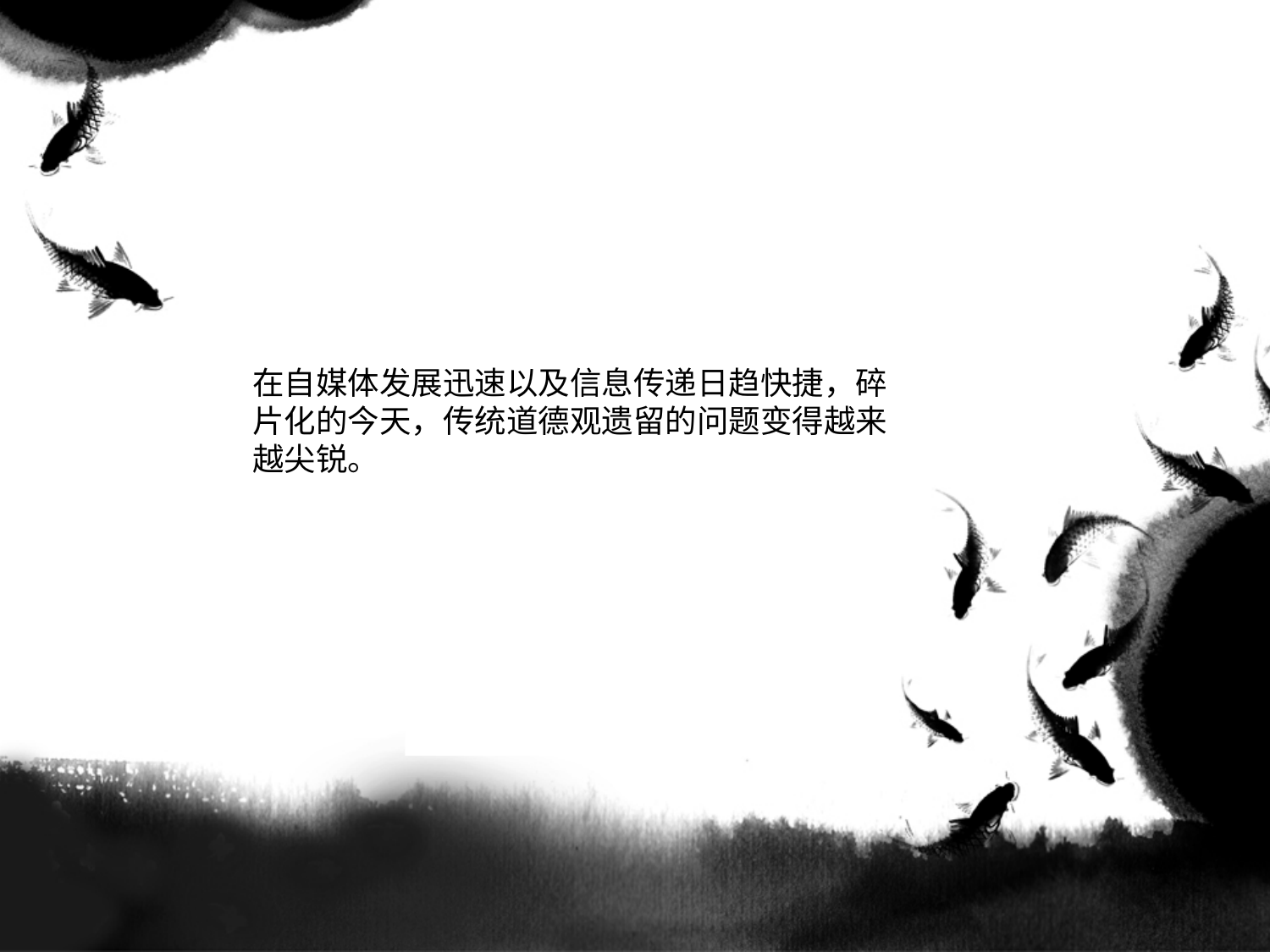

在自媒体发展迅速以及信息传递日趋快捷，碎片化的今天，传统道德观遗留的问题变得越来越尖锐。